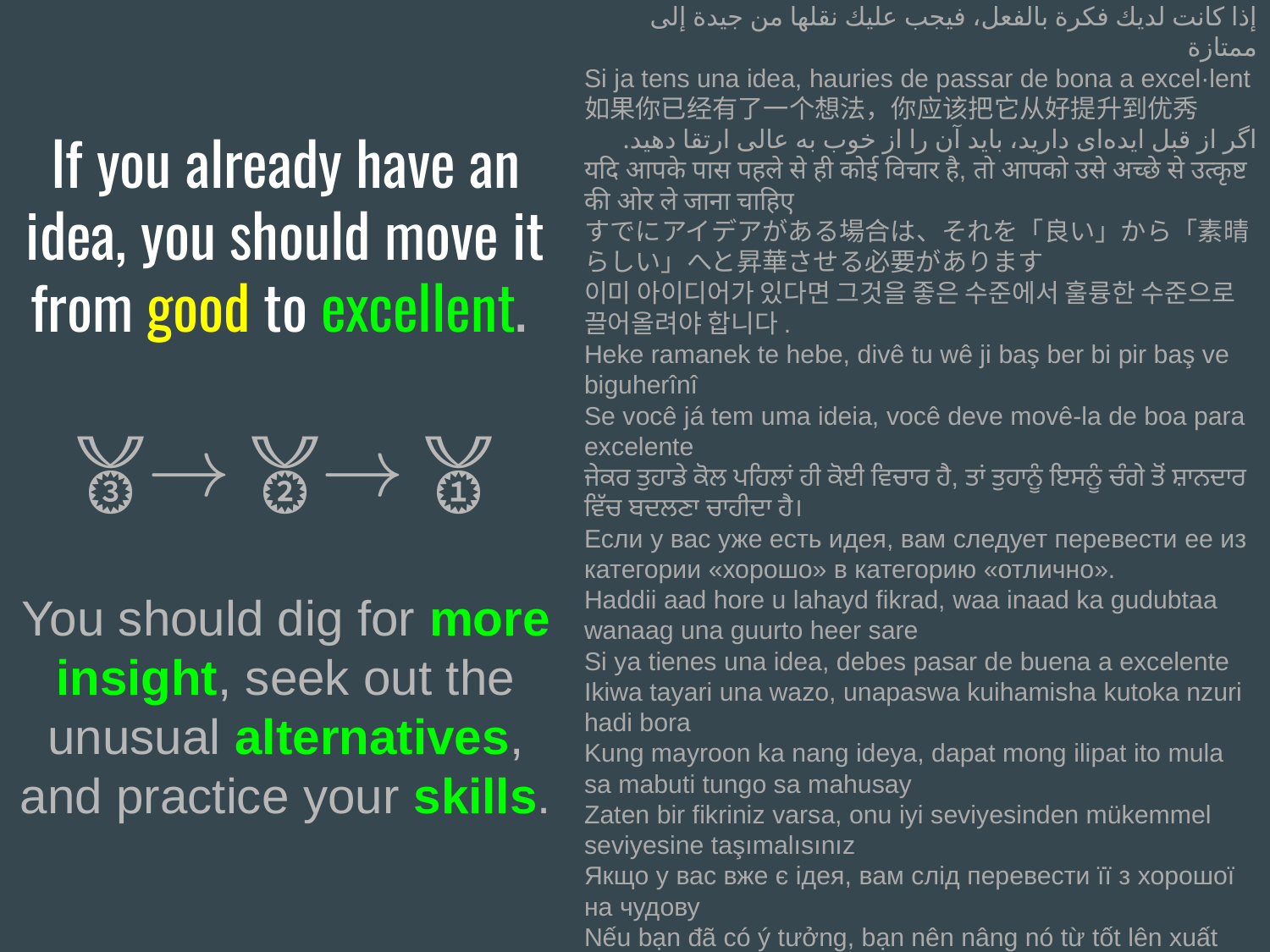

If you already have an idea, you should move it from good to excellent.

🥉→ 🥈→ 🥇
You should dig for more insight, seek out the unusual alternatives, and practice your skills.
አስቀድመው ሀሳብ ካለዎት ከጥሩ ወደ ጥሩነት ማሸጋገር አለብዎት
إذا كانت لديك فكرة بالفعل، فيجب عليك نقلها من جيدة إلى ممتازة
Si ja tens una idea, hauries de passar de bona a excel·lent
如果你已经有了一个想法，你应该把它从好提升到优秀
اگر از قبل ایده‌ای دارید، باید آن را از خوب به عالی ارتقا دهید.
यदि आपके पास पहले से ही कोई विचार है, तो आपको उसे अच्छे से उत्कृष्ट की ओर ले जाना चाहिए
すでにアイデアがある場合は、それを「良い」から「素晴らしい」へと昇華させる必要があります
이미 아이디어가 있다면 그것을 좋은 수준에서 훌륭한 수준으로 끌어올려야 합니다.
Heke ramanek te hebe, divê tu wê ji baş ber bi pir baş ve biguherînî
Se você já tem uma ideia, você deve movê-la de boa para excelente
ਜੇਕਰ ਤੁਹਾਡੇ ਕੋਲ ਪਹਿਲਾਂ ਹੀ ਕੋਈ ਵਿਚਾਰ ਹੈ, ਤਾਂ ਤੁਹਾਨੂੰ ਇਸਨੂੰ ਚੰਗੇ ਤੋਂ ਸ਼ਾਨਦਾਰ ਵਿੱਚ ਬਦਲਣਾ ਚਾਹੀਦਾ ਹੈ।
Если у вас уже есть идея, вам следует перевести ее из категории «хорошо» в категорию «отлично».
Haddii aad hore u lahayd fikrad, waa inaad ka gudubtaa wanaag una guurto heer sare
Si ya tienes una idea, debes pasar de buena a excelente
Ikiwa tayari una wazo, unapaswa kuihamisha kutoka nzuri hadi bora
Kung mayroon ka nang ideya, dapat mong ilipat ito mula sa mabuti tungo sa mahusay
Zaten bir fikriniz varsa, onu iyi seviyesinden mükemmel seviyesine taşımalısınız
Якщо у вас вже є ідея, вам слід перевести її з хорошої на чудову
Nếu bạn đã có ý tưởng, bạn nên nâng nó từ tốt lên xuất sắc